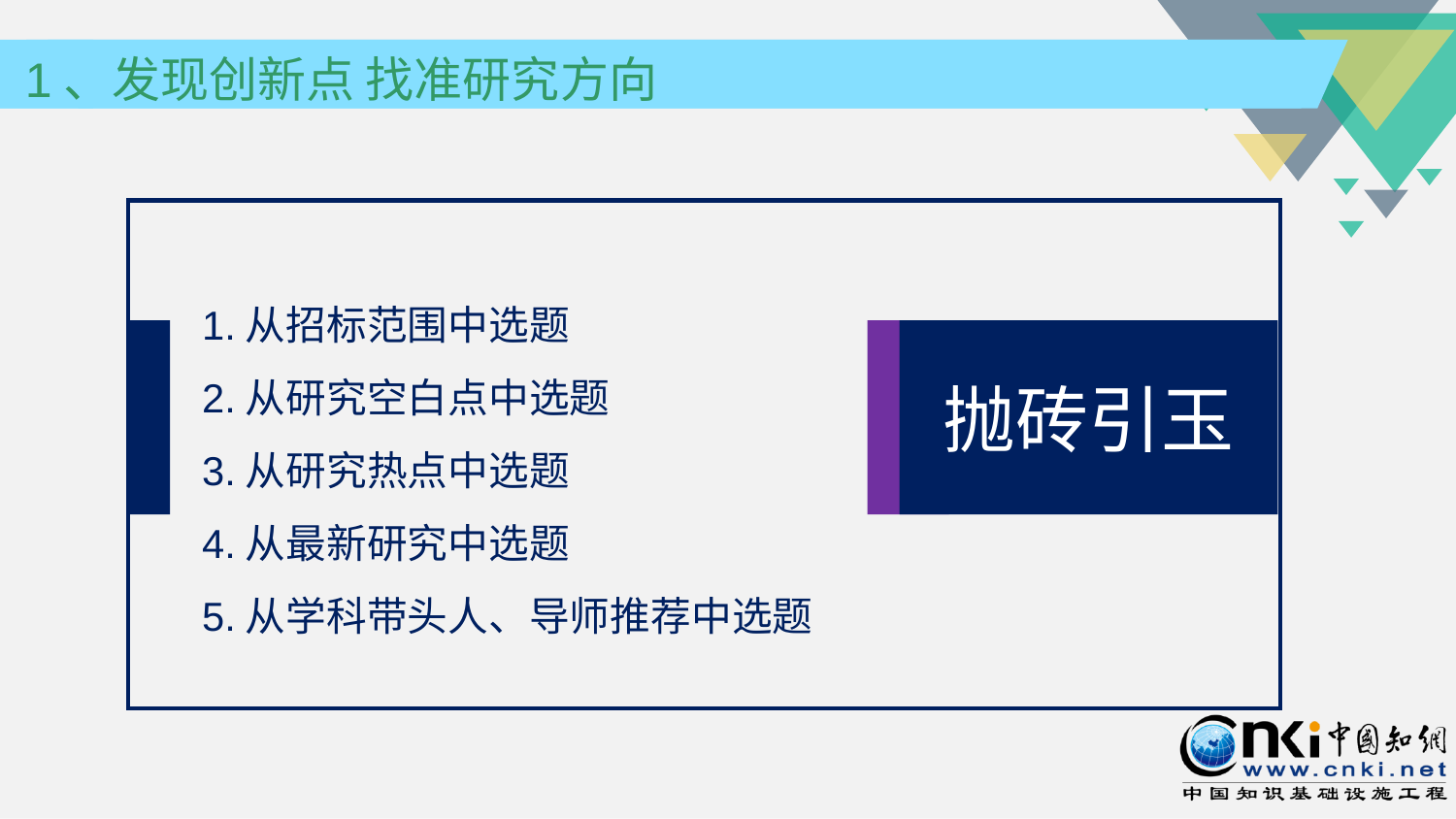

1、发现创新点 找准研究方向

1.从招标范围中选题
2.从研究空白点中选题
3.从研究热点中选题
4.从最新研究中选题
5.从学科带头人、导师推荐中选题

抛砖引玉